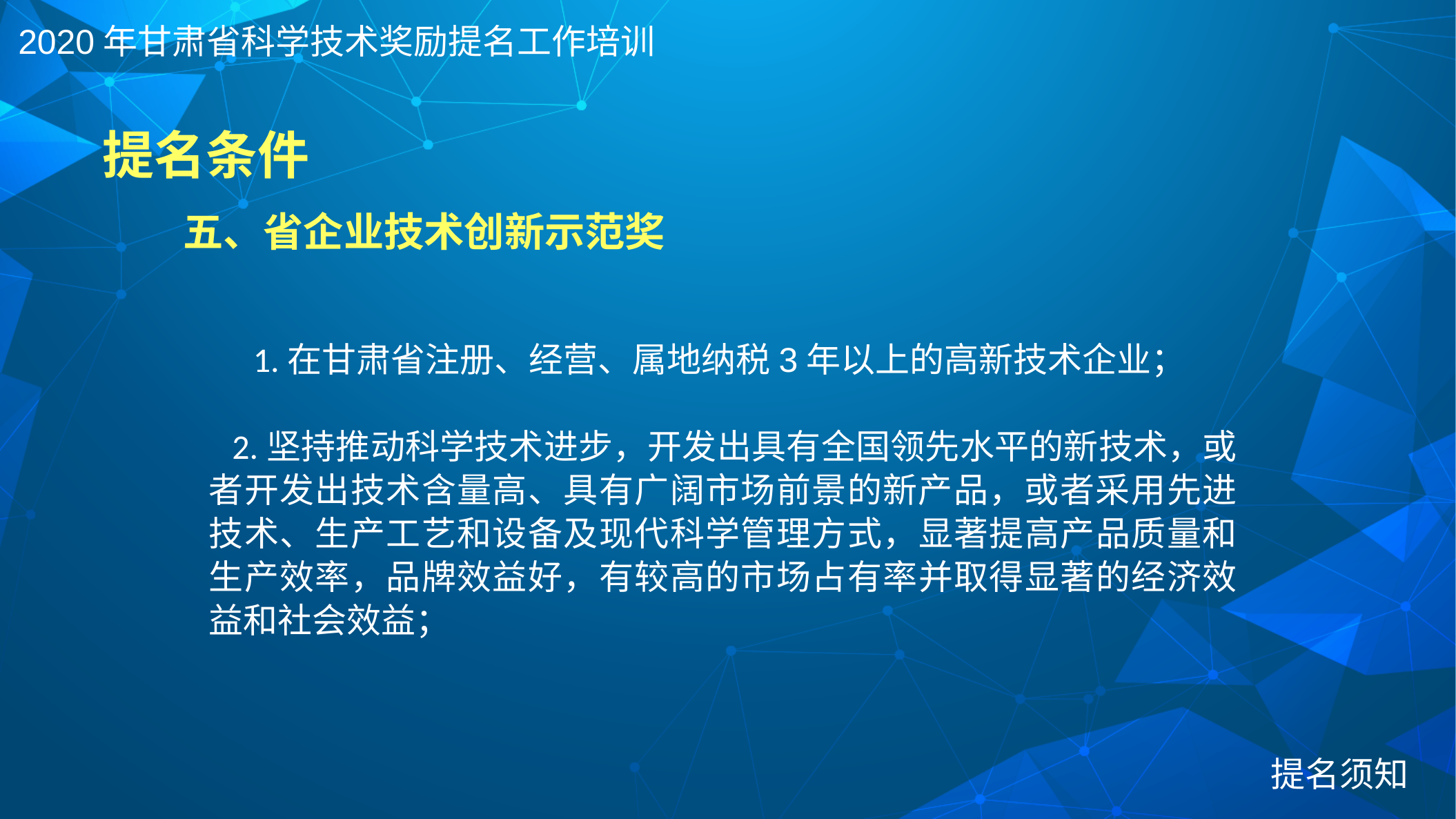

2020年甘肃省科学技术奖励提名工作培训
# 提名条件
五、省企业技术创新示范奖

          1.在甘肃省注册、经营、属地纳税3年以上的高新技术企业；

     2.坚持推动科学技术进步，开发出具有全国领先水平的新技术，或者开发出技术含量高、具有广阔市场前景的新产品，或者采用先进技术、生产工艺和设备及现代科学管理方式，显著提高产品质量和生产效率，品牌效益好，有较高的市场占有率并取得显著的经济效益和社会效益；

提名须知